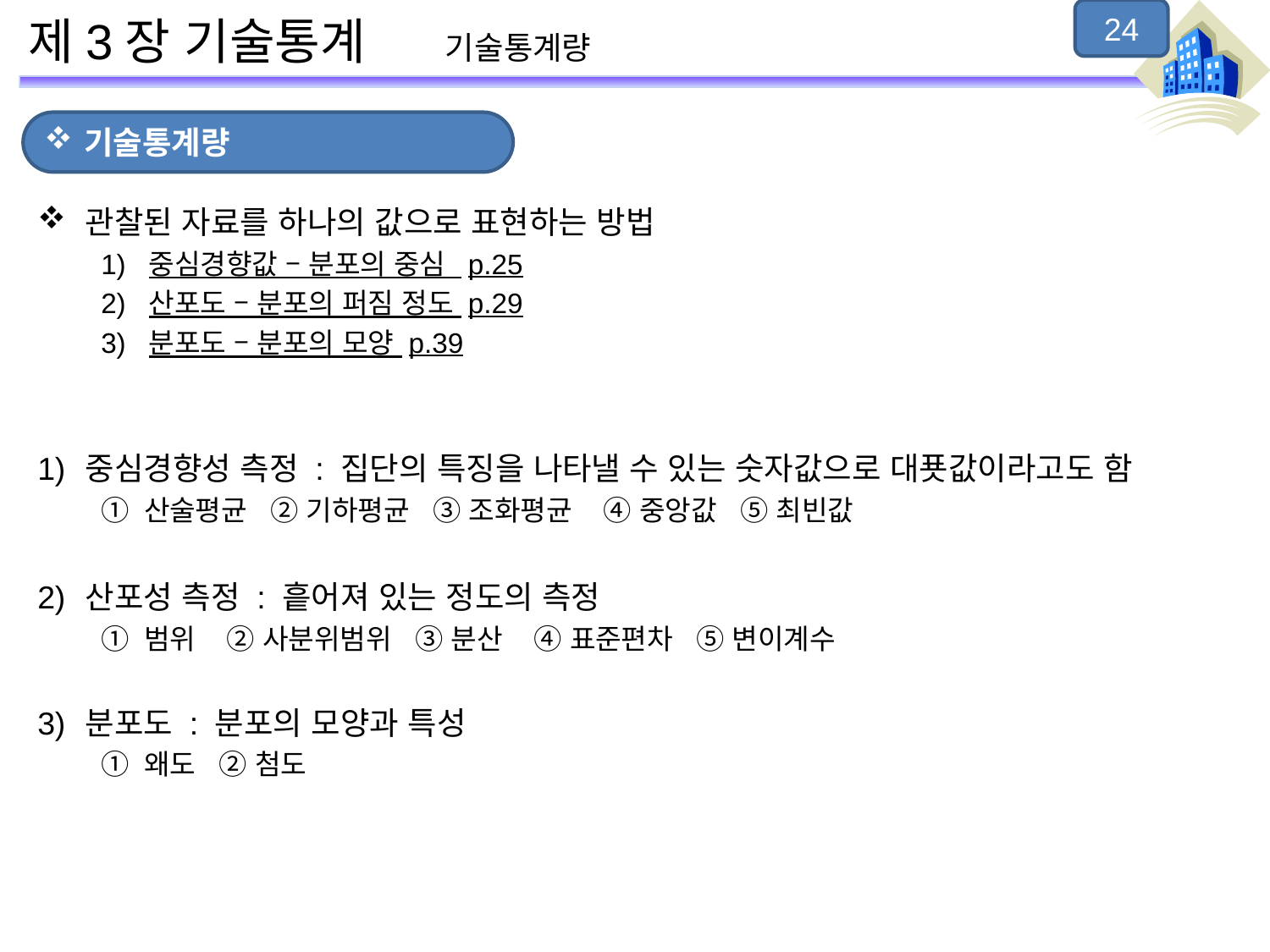

24
# 제3장 기술통계         기술통계량
기술통계량
관찰된 자료를 하나의 값으로 표현하는 방법
중심경향값 – 분포의 중심  p.25
산포도 – 분포의 퍼짐 정도 p.29
분포도 – 분포의 모양 p.39

중심경향성 측정 : 집단의 특징을 나타낼 수 있는 숫자값으로 대푯값이라고도 함
① 산술평균   ② 기하평균   ③ 조화평균    ④ 중앙값   ⑤ 최빈값

산포성 측정 : 흩어져 있는 정도의 측정
① 범위    ② 사분위범위   ③ 분산    ④ 표준편차   ⑤ 변이계수

분포도 : 분포의 모양과 특성
① 왜도   ② 첨도